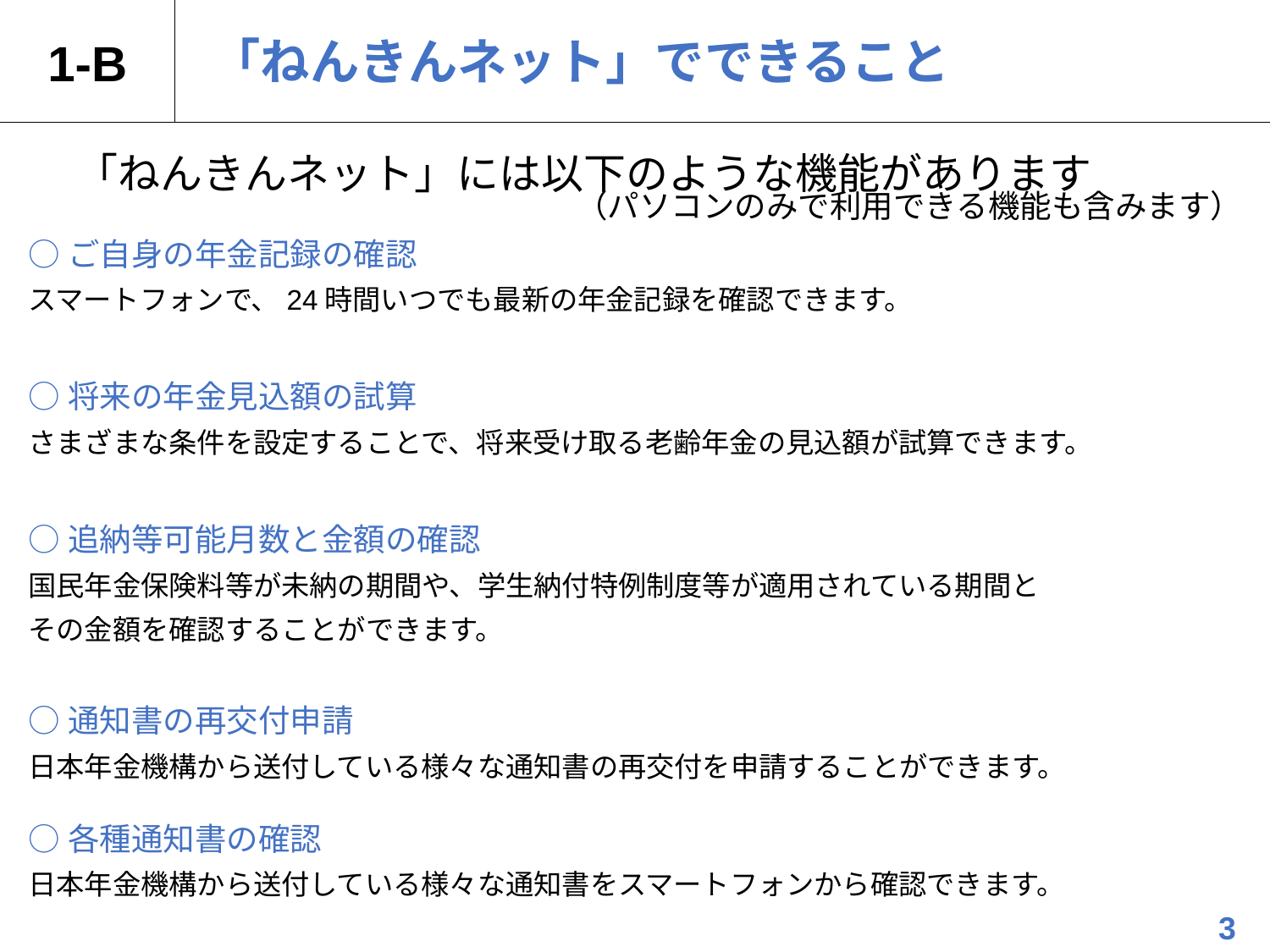

# 1-B
「ねんきんネット」でできること
「ねんきんネット」には以下のような機能があります
（パソコンのみで利用できる機能も含みます）
○ご自身の年金記録の確認
スマートフォンで、24時間いつでも最新の年金記録を確認できます。

○将来の年金見込額の試算
さまざまな条件を設定することで、将来受け取る老齢年金の見込額が試算できます。

○追納等可能月数と金額の確認
国民年金保険料等が未納の期間や、学生納付特例制度等が適用されている期間と
その金額を確認することができます。

○通知書の再交付申請
日本年金機構から送付している様々な通知書の再交付を申請することができます。

○各種通知書の確認
日本年金機構から送付している様々な通知書をスマートフォンから確認できます。
3